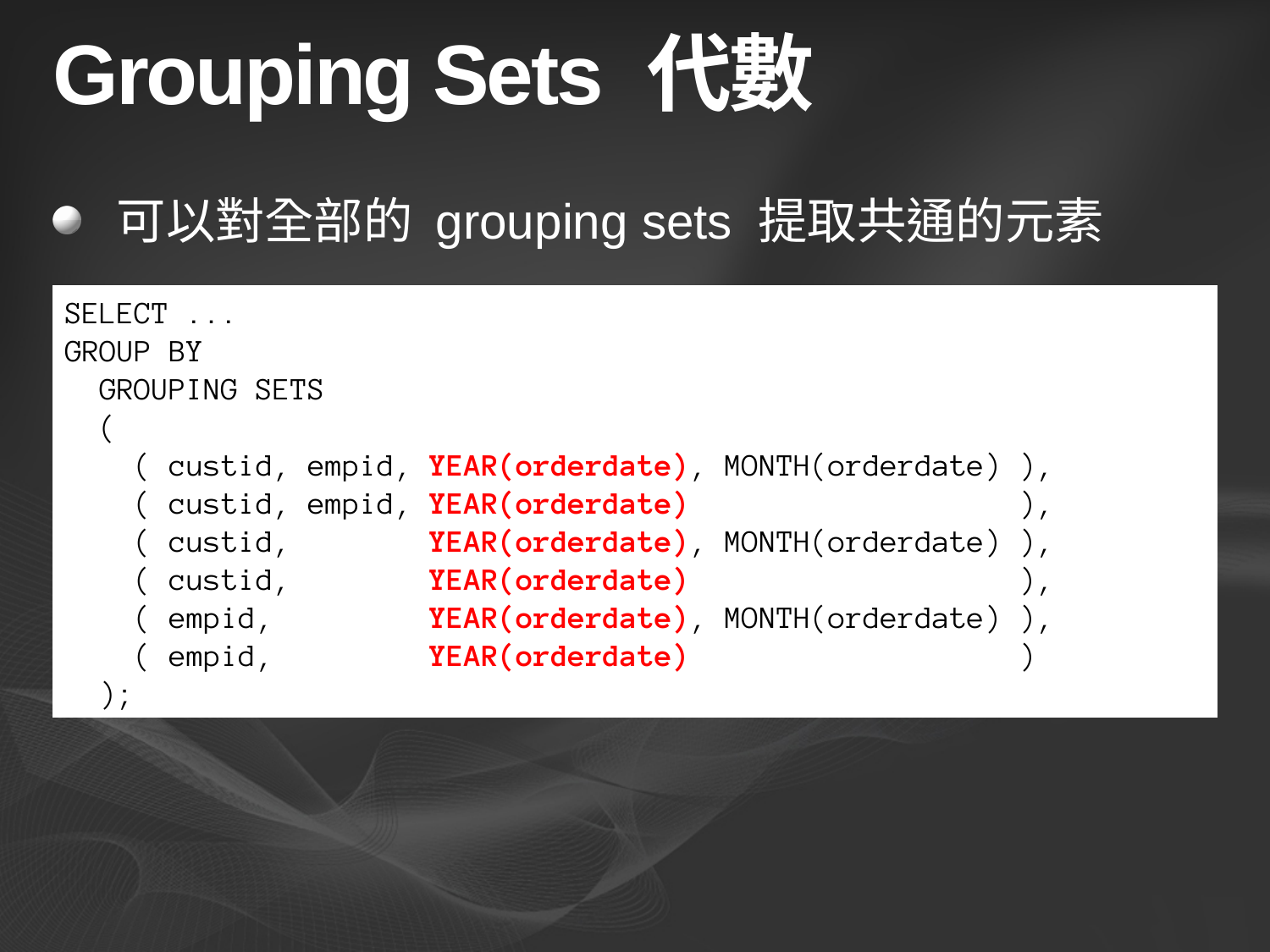

# Grouping Sets 代數
可以對全部的 grouping sets 提取共通的元素
SELECT ...
GROUP BY
  GROUPING SETS
  (
    ( custid, empid, YEAR(orderdate), MONTH(orderdate) ),
    ( custid, empid, YEAR(orderdate)                   ),
    ( custid,        YEAR(orderdate), MONTH(orderdate) ),
    ( custid,        YEAR(orderdate)                   ),
    ( empid,         YEAR(orderdate), MONTH(orderdate) ),
    ( empid,         YEAR(orderdate)                   )
  );